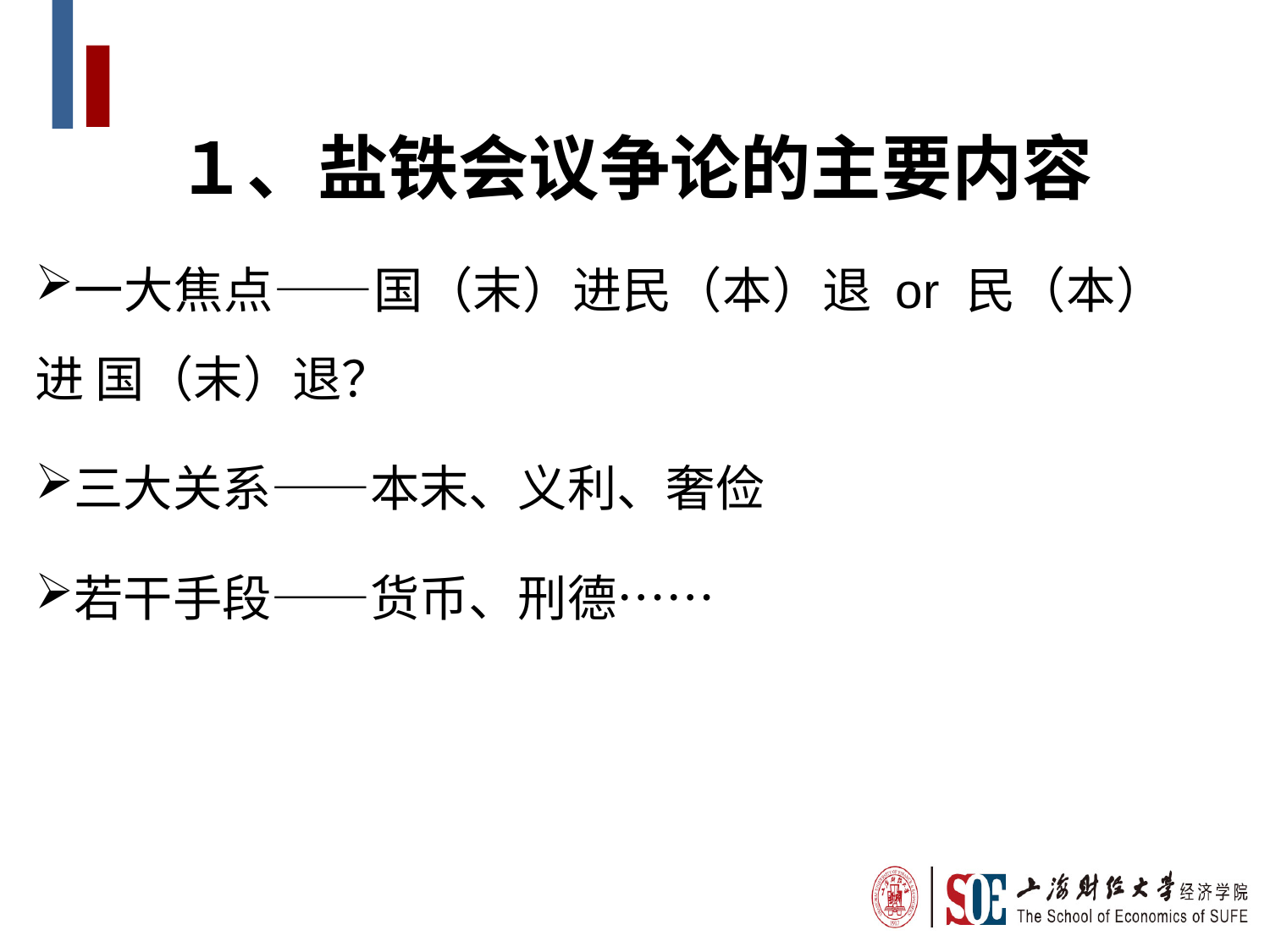

１、盐铁会议争论的主要内容
一大焦点——国（末）进民（本）退 or 民（本）进 国（末）退？
三大关系——本末、义利、奢俭
若干手段——货币、刑德……